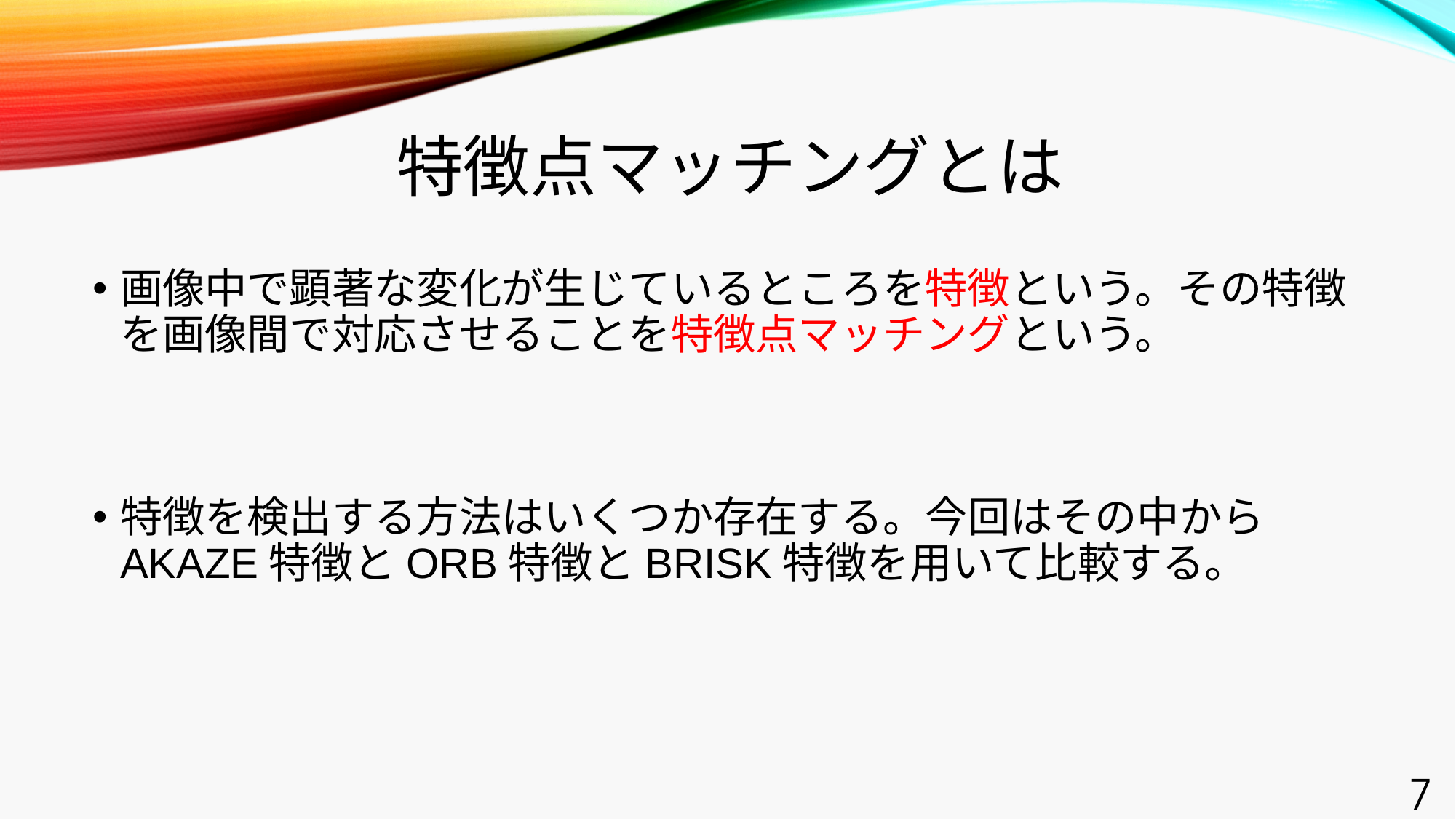

# 特徴点マッチングとは
画像中で顕著な変化が生じているところを特徴という。その特徴を画像間で対応させることを特徴点マッチングという。

特徴を検出する方法はいくつか存在する。今回はその中からAKAZE特徴とORB特徴とBRISK特徴を用いて比較する。

7